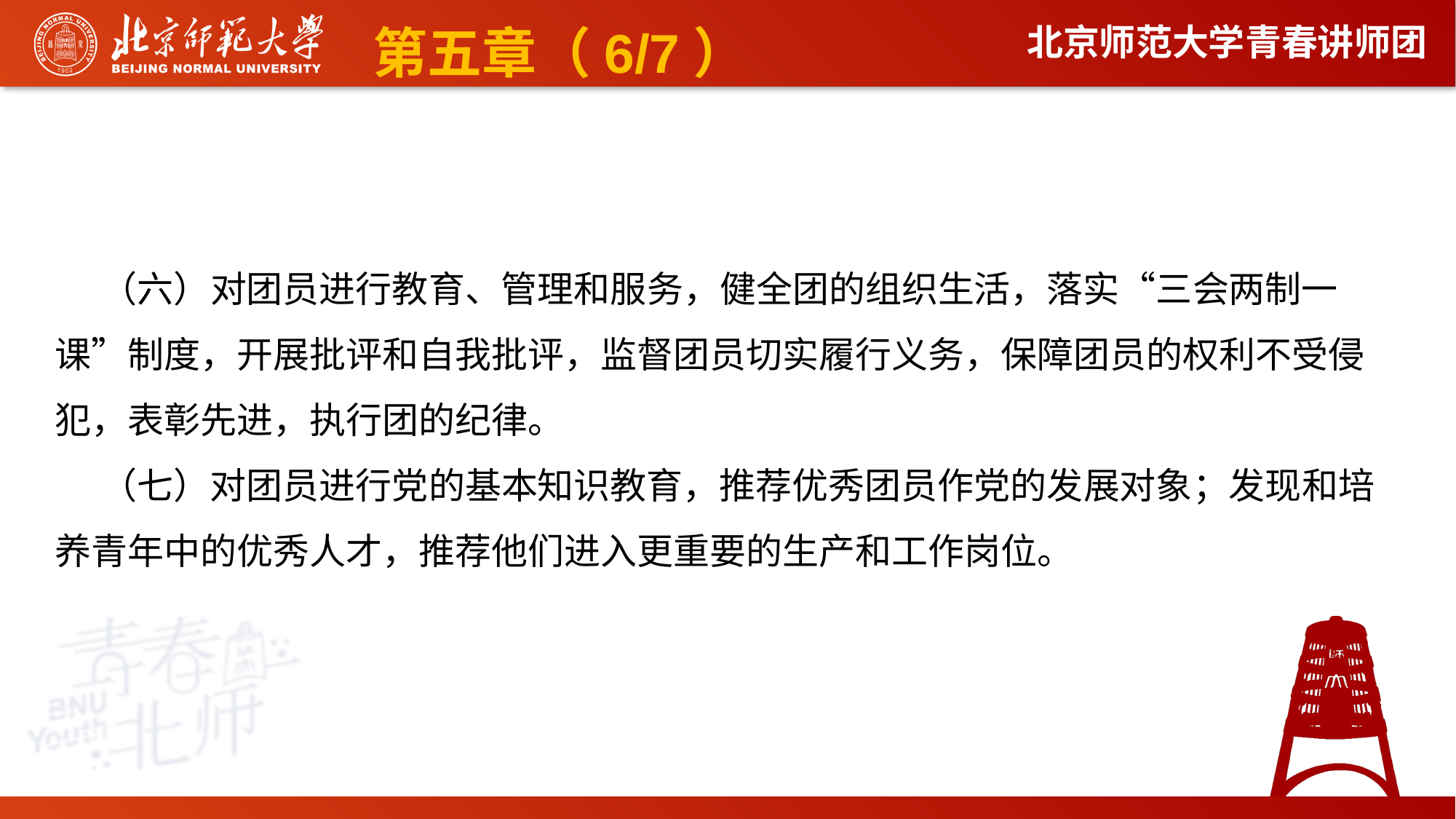

第五章（6/7）

（六）对团员进行教育、管理和服务，健全团的组织生活，落实“三会两制一课”制度，开展批评和自我批评，监督团员切实履行义务，保障团员的权利不受侵犯，表彰先进，执行团的纪律。
（七）对团员进行党的基本知识教育，推荐优秀团员作党的发展对象；发现和培养青年中的优秀人才，推荐他们进入更重要的生产和工作岗位。